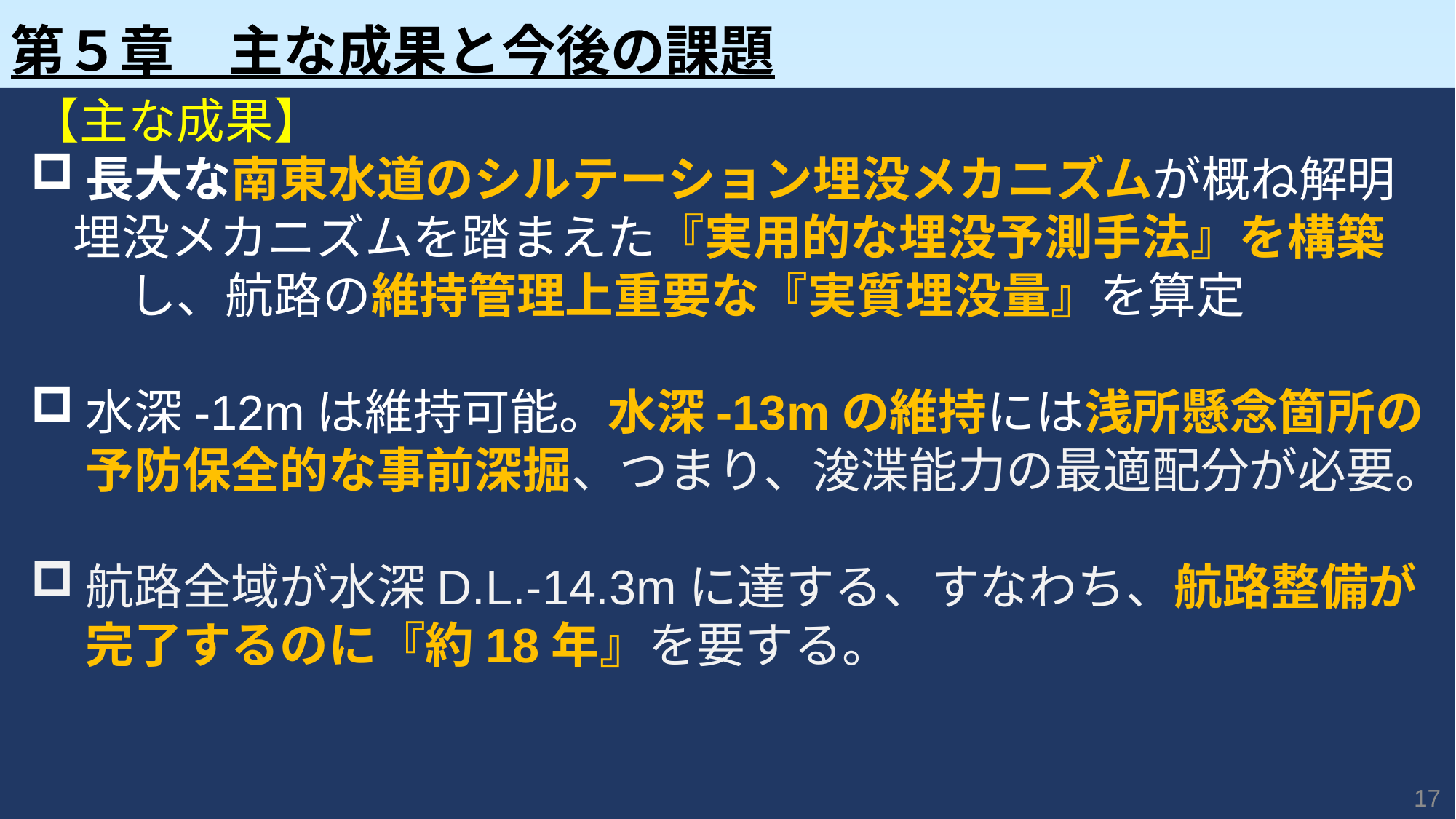

第５章　主な成果と今後の課題
【主な成果】
長大な南東水道のシルテーション埋没メカニズムが概ね解明
　埋没メカニズムを踏まえた『実用的な埋没予測手法』を構築　　し、航路の維持管理上重要な『実質埋没量』を算定

水深-12mは維持可能。水深-13mの維持には浅所懸念箇所の予防保全的な事前深掘、つまり、浚渫能力の最適配分が必要。

航路全域が水深D.L.-14.3mに達する、すなわち、航路整備が完了するのに『約18年』を要する。

17
17